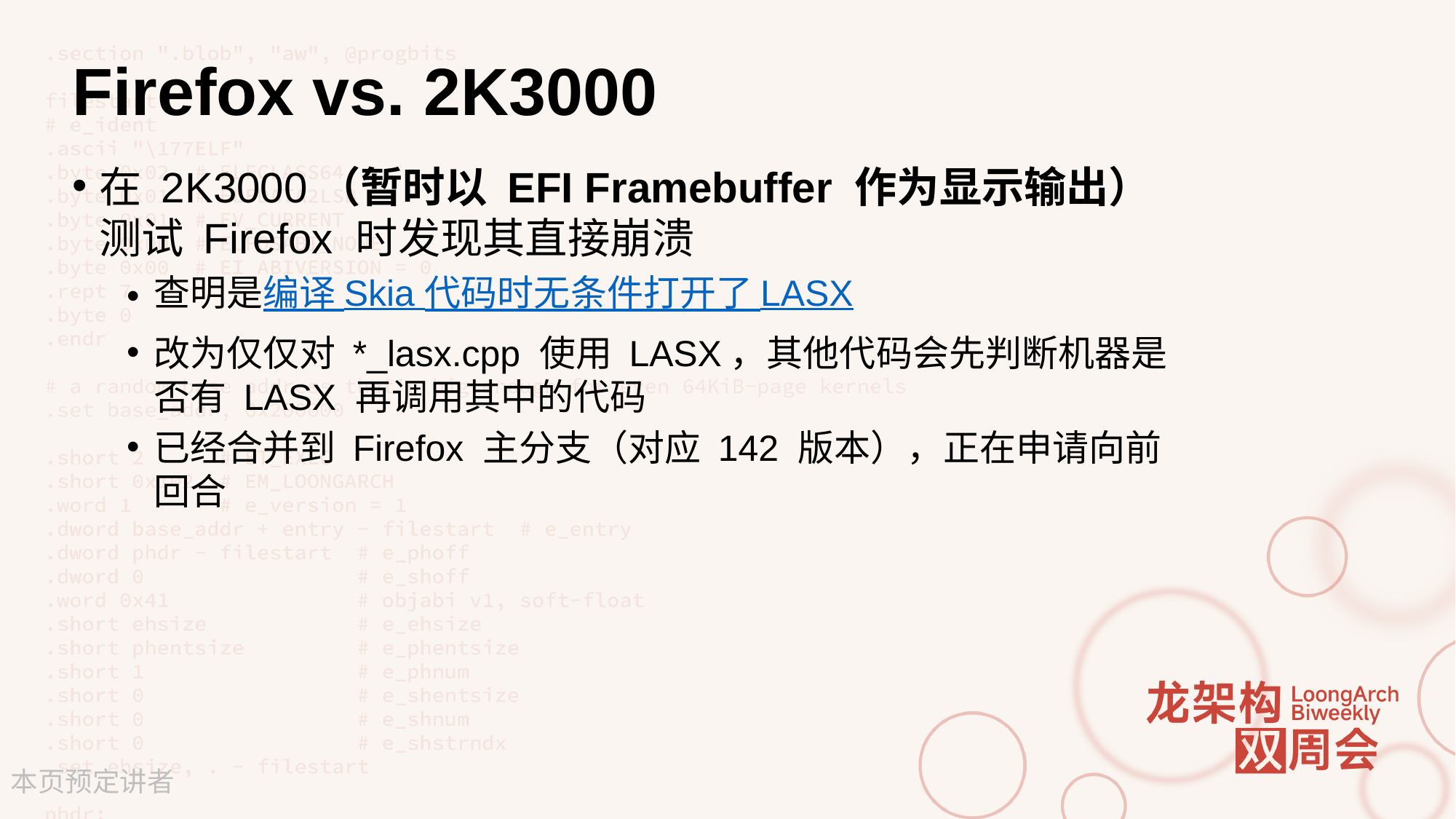

# Firefox vs. 2K3000
在 2K3000（暂时以 EFI Framebuffer 作为显示输出）测试 Firefox 时发现其直接崩溃
查明是编译 Skia 代码时无条件打开了 LASX
改为仅仅对 *_lasx.cpp 使用 LASX，其他代码会先判断机器是否有 LASX 再调用其中的代码
已经合并到 Firefox 主分支（对应 142 版本），正在申请向前回合